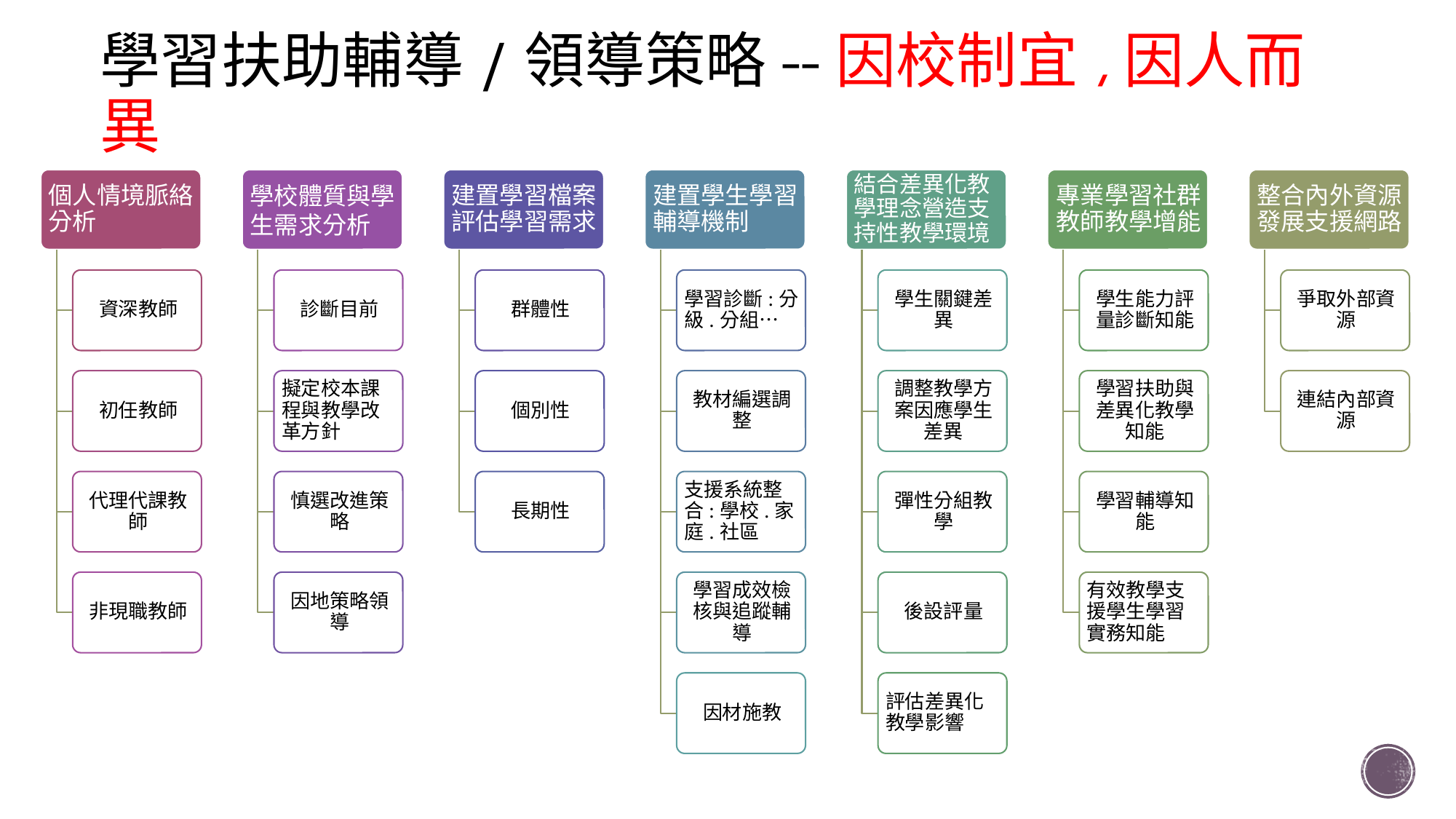

# 學習扶助輔導/領導策略--因校制宜,因人而異
個人情境脈絡分析
資深教師
初任教師
代理代課教師
非現職教師
學校體質與學生需求分析
診斷目前
擬定校本課程與教學改革方針
慎選改進策略
因地策略領導
建置學習檔案評估學習需求
群體性
個別性
長期性
建置學生學習輔導機制
學習診斷:分級.分組…
教材編選調整
支援系統整合:學校.家庭.社區
學習成效檢核與追蹤輔導
因材施教
結合差異化教學理念營造支持性教學環境
學生關鍵差異
調整教學方案因應學生差異
彈性分組教學
後設評量
評估差異化教學影響
專業學習社群教師教學增能
學生能力評量診斷知能
學習扶助與差異化教學知能
學習輔導知能
有效教學支援學生學習實務知能
整合內外資源發展支援網路
爭取外部資源
連結內部資源